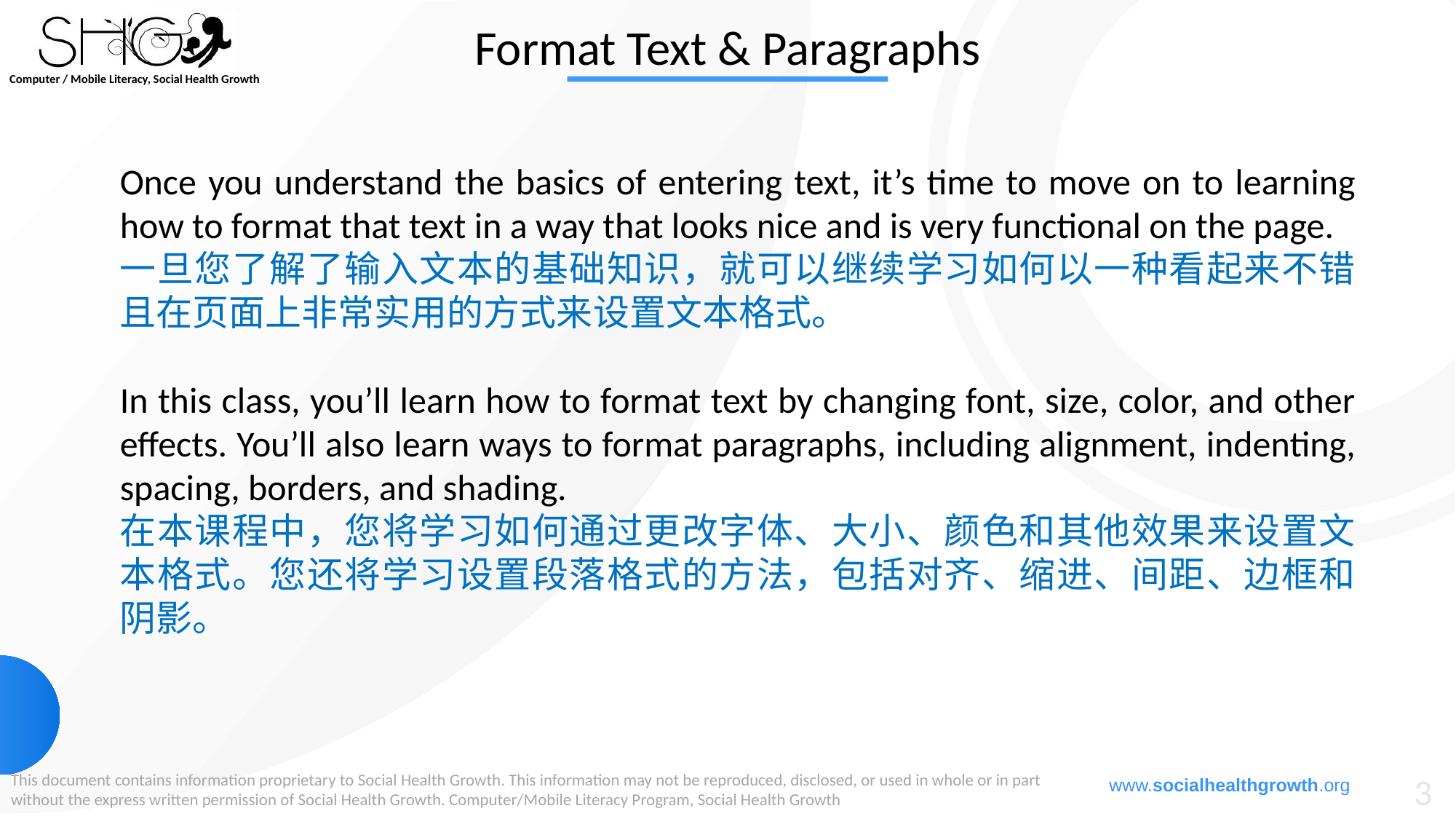

Format Text & Paragraphs
Once you understand the basics of entering text, it’s time to move on to learning how to format that text in a way that looks nice and is very functional on the page.
一旦您了解了输入文本的基础知识，就可以继续学习如何以一种看起来不错且在页面上非常实用的方式来设置文本格式。

In this class, you’ll learn how to format text by changing font, size, color, and other effects. You’ll also learn ways to format paragraphs, including alignment, indenting, spacing, borders, and shading.
在本课程中，您将学习如何通过更改字体、大小、颜色和其他效果来设置文本格式。您还将学习设置段落格式的方法，包括对齐、缩进、间距、边框和阴影。